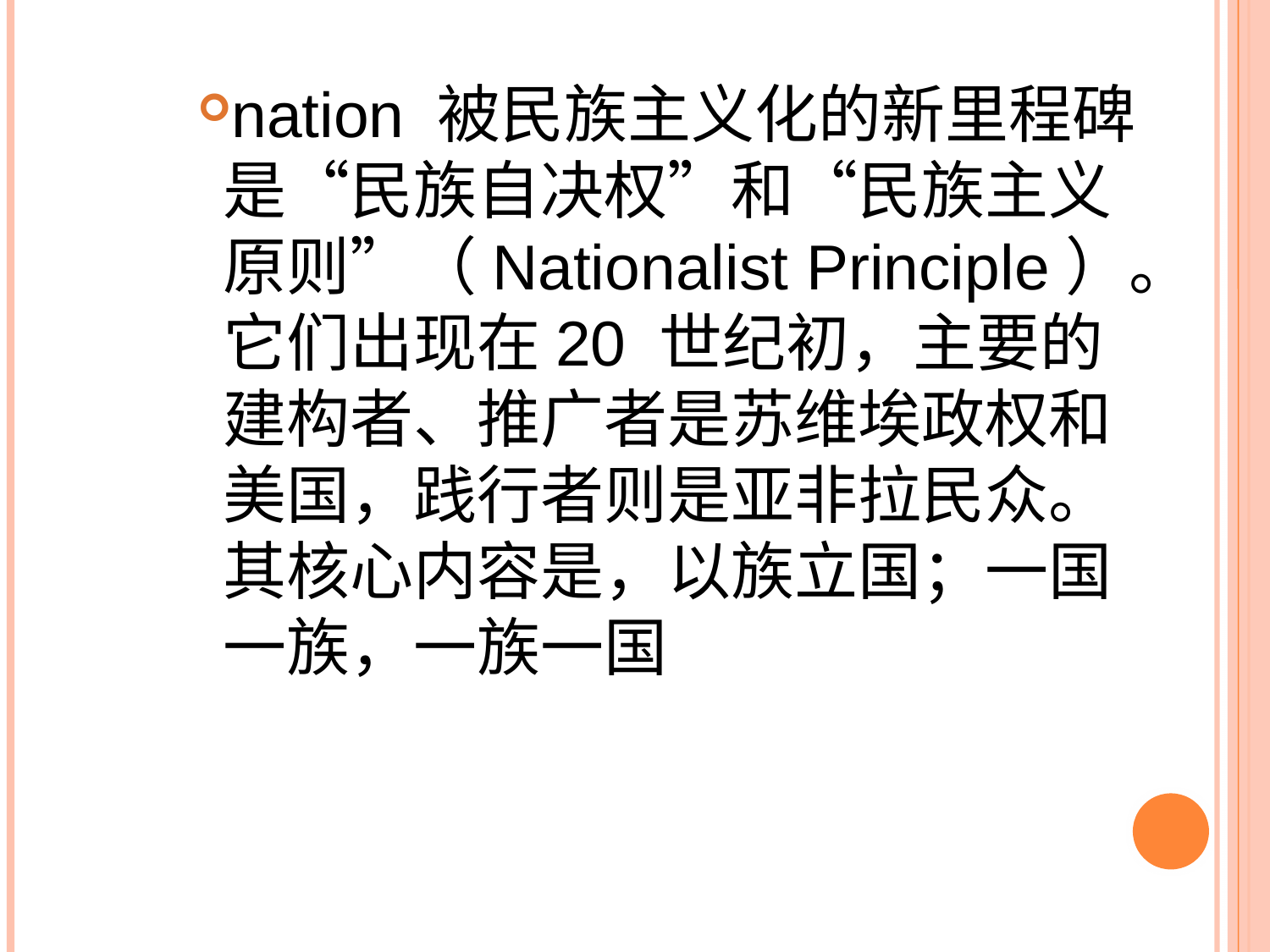

nation 被民族主义化的新里程碑是“民族自决权”和“民族主义原则”（Nationalist Principle）。它们出现在20 世纪初，主要的建构者、推广者是苏维埃政权和美国，践行者则是亚非拉民众。其核心内容是，以族立国；一国一族，一族一国